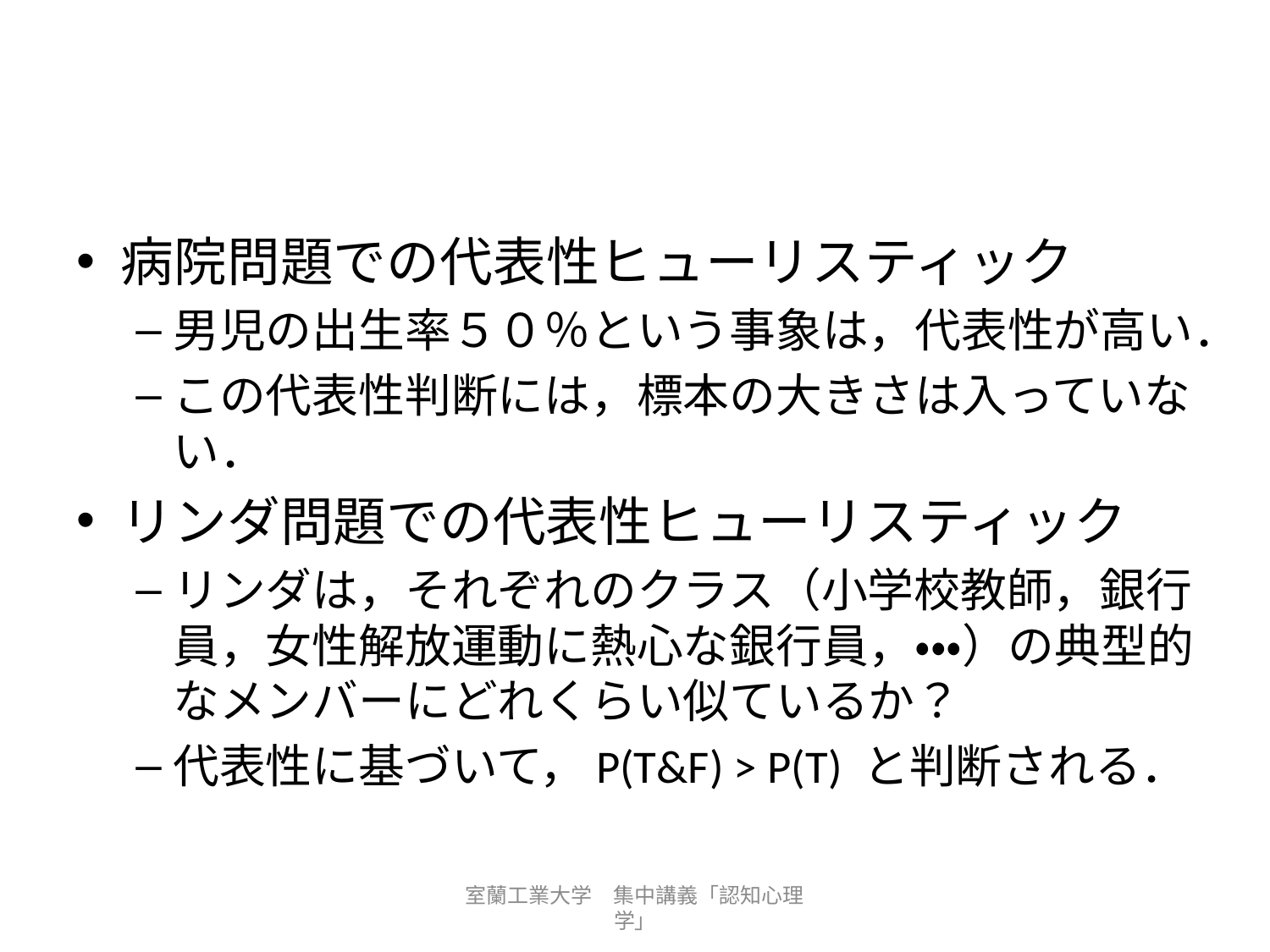

#
病院問題での代表性ヒューリスティック
男児の出生率５０％という事象は，代表性が高い．
この代表性判断には，標本の大きさは入っていない．
リンダ問題での代表性ヒューリスティック
リンダは，それぞれのクラス（小学校教師，銀行員，女性解放運動に熱心な銀行員，・・・）の典型的なメンバーにどれくらい似ているか？
代表性に基づいて，P(T&F) > P(T) と判断される．

室蘭工業大学　集中講義「認知心理学」